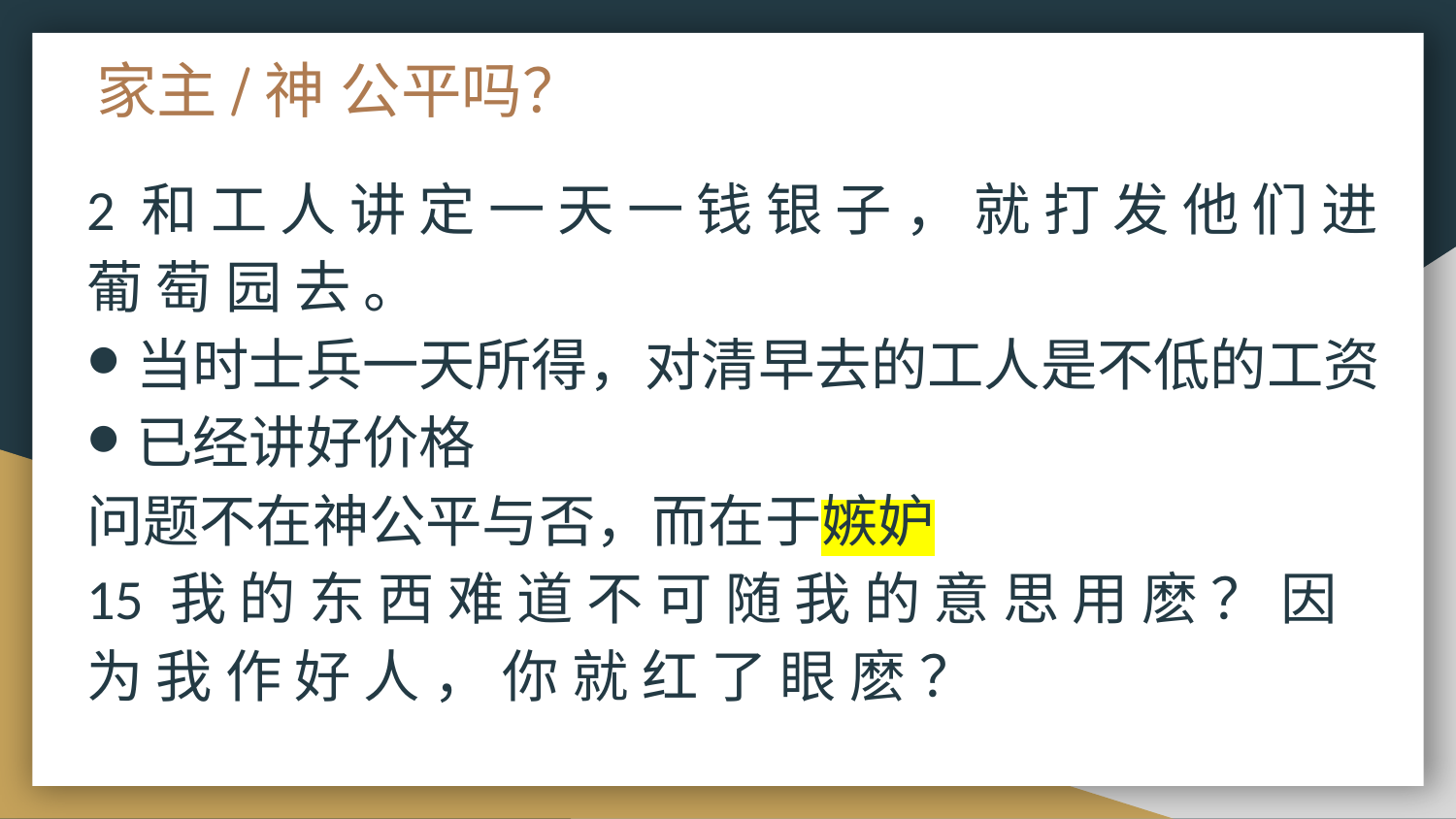

# 家主/神 公平吗？
2 和 工 人 讲 定 一 天 一 钱 银 子 ， 就 打 发 他 们 进 葡 萄 园 去 。
当时士兵一天所得，对清早去的工人是不低的工资
已经讲好价格
问题不在神公平与否，而在于嫉妒
15 我 的 东 西 难 道 不 可 随 我 的 意 思 用 麽 ？ 因 为 我 作 好 人 ， 你 就 红 了 眼 麽 ？